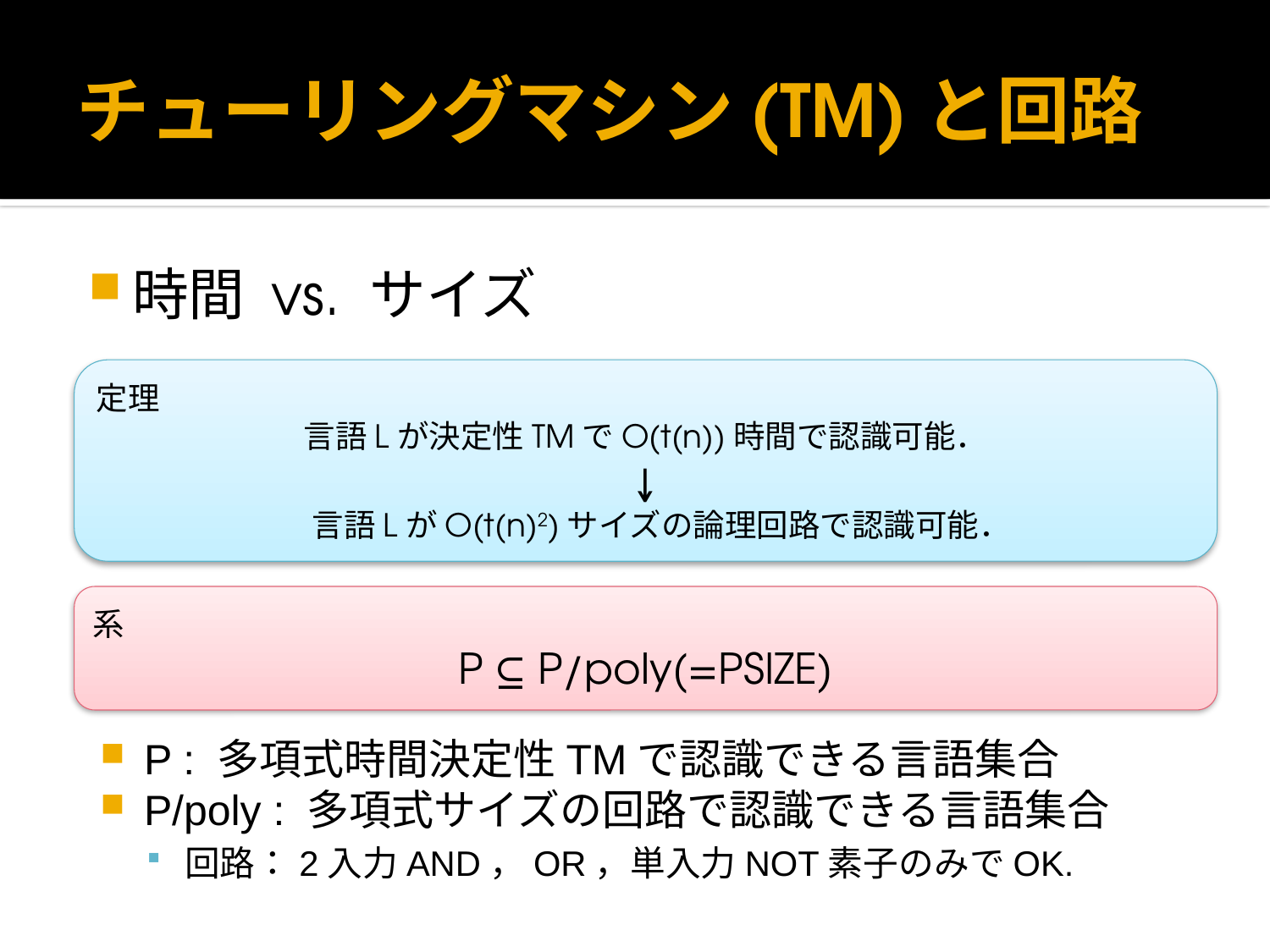

# チューリングマシン(TM)と回路
時間 vs. サイズ

定理
言語Lが決定性TMでO(t(n))時間で認識可能．
↓
　言語LがO(t(n)2)サイズの論理回路で認識可能．

系
P ⊆ P/poly(=PSIZE)

P : 多項式時間決定性TMで認識できる言語集合
P/poly : 多項式サイズの回路で認識できる言語集合
回路：2入力AND，OR，単入力NOT素子のみでOK.